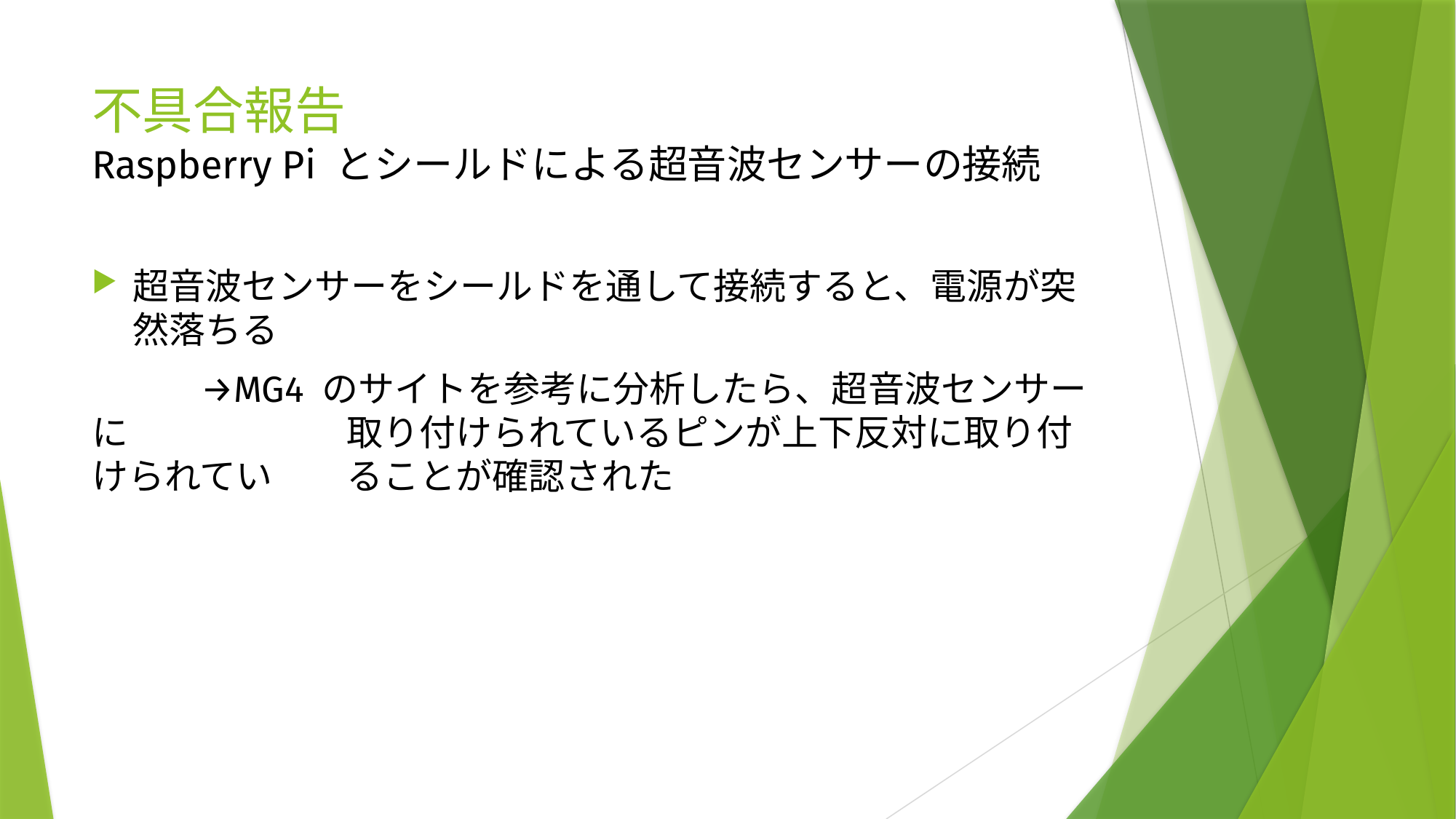

# 不具合報告 Raspberry Pi とシールドによる超音波センサーの接続
超音波センサーをシールドを通して接続すると、電源が突然落ちる
	→MG4 のサイトを参考に分析したら、超音波センサーに		　取り付けられているピンが上下反対に取り付けられてい	　ることが確認された